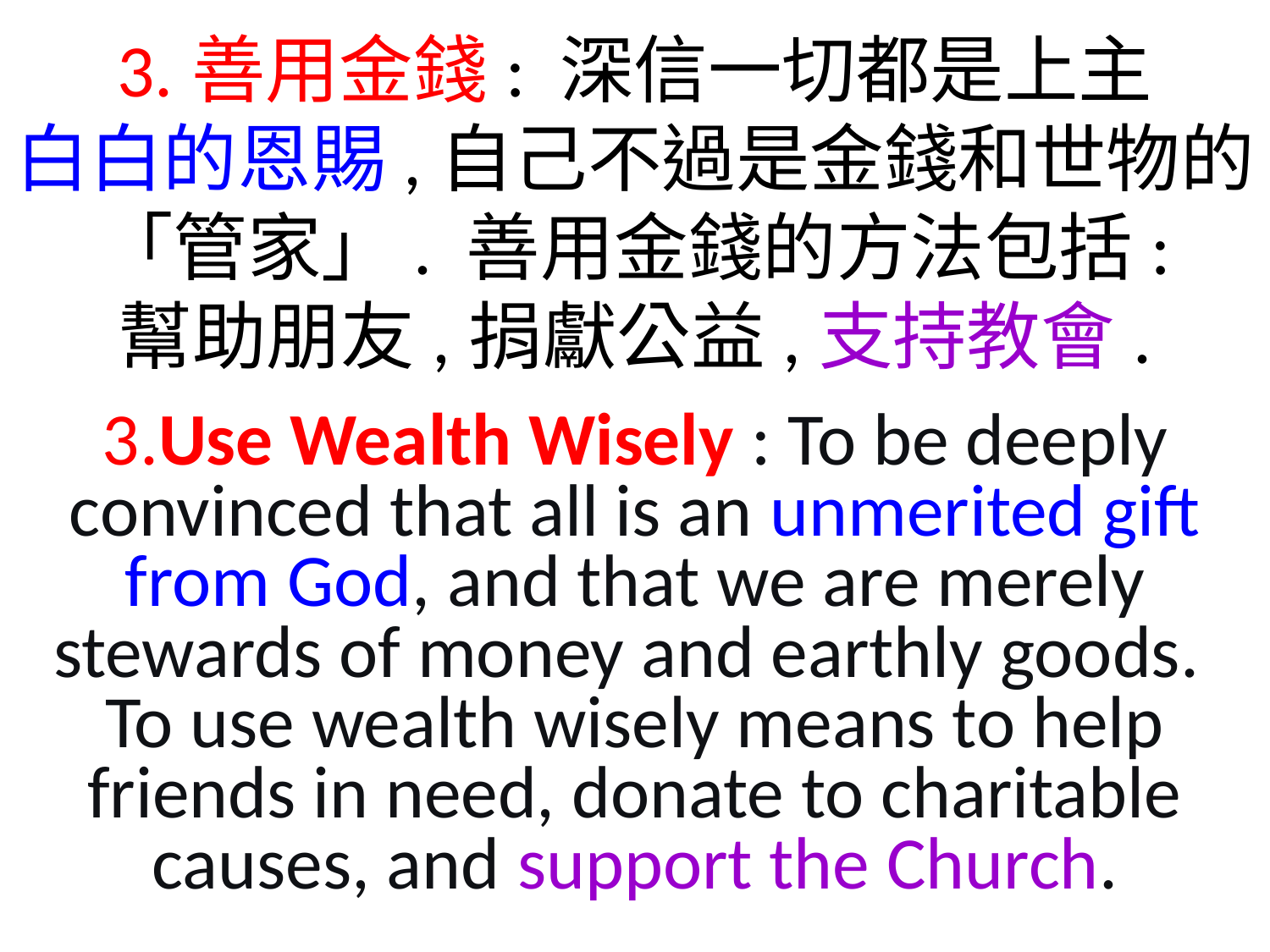

3.善用金錢: 深信一切都是上主
白白的恩賜,自己不過是金錢和世物的「管家」. 善用金錢的方法包括:
幫助朋友,捐獻公益,支持教會.
3.Use Wealth Wisely : To be deeply convinced that all is an unmerited gift from God, and that we are merely stewards of money and earthly goods.
To use wealth wisely means to help friends in need, donate to charitable causes, and support the Church.